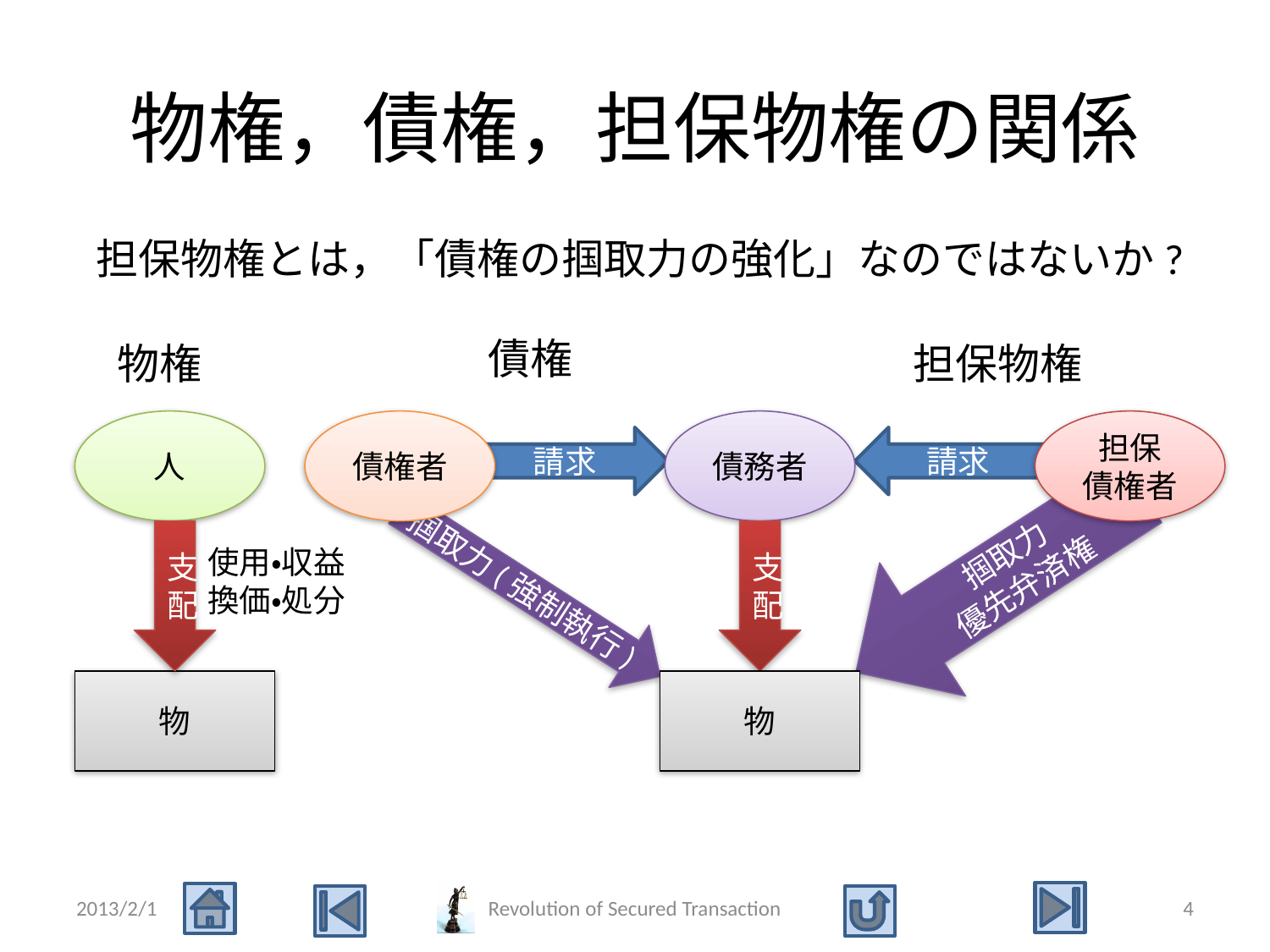

# 物権，債権，担保物権の関係
担保物権とは，「債権の掴取力の強化」なのではないか?
債権
物権
担保物権
人
債権者
債務者
担保
債権者
請求
請求
掴取力
優先弁済権
支配
支配
使用・収益
換価・処分
掴取力(強制執行)
物
物
2013/2/1
Revolution of Secured Transaction
4